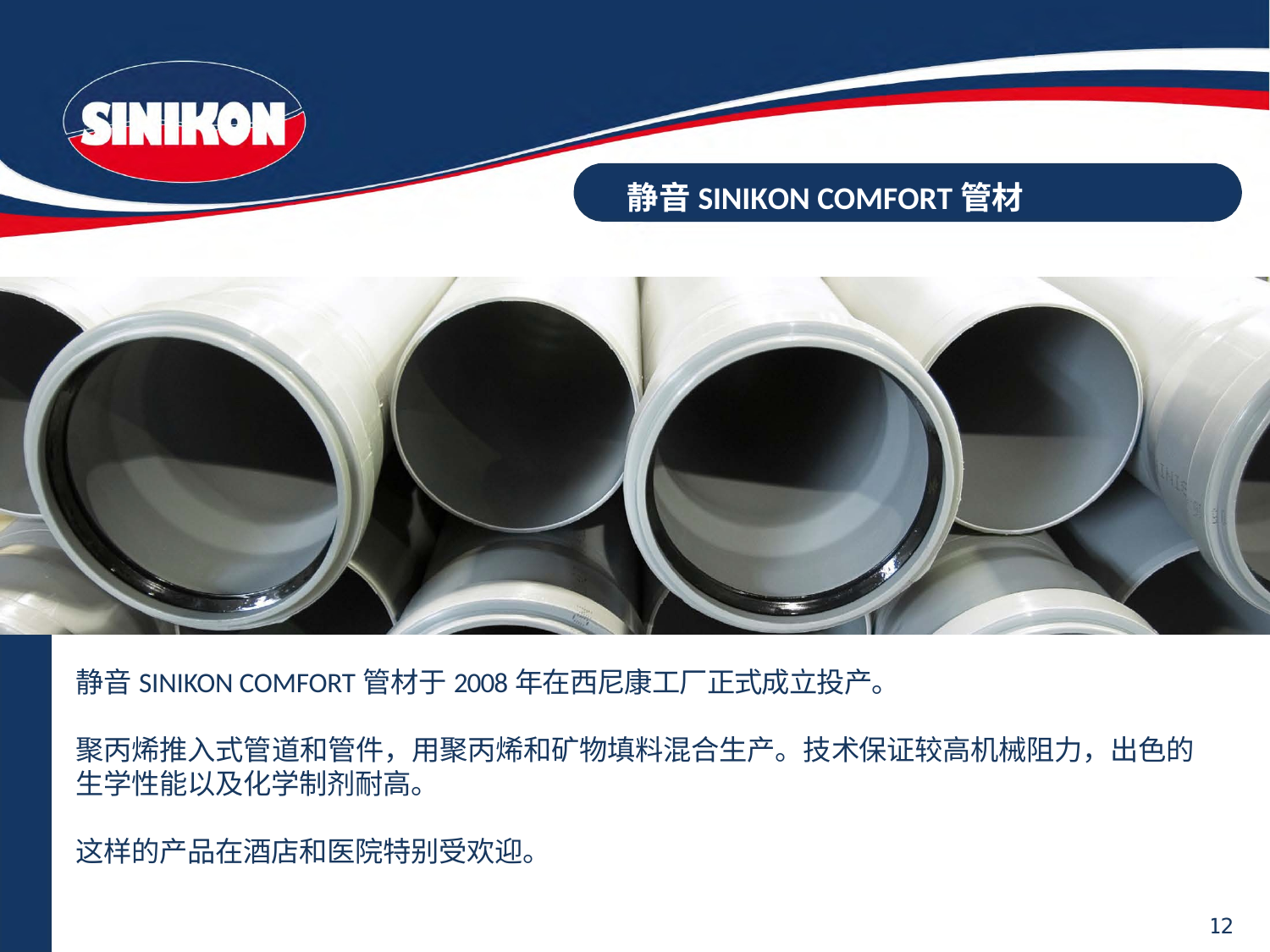

# 静音SINIKON COMFORT管材

静音SINIKON COMFORT管材于2008年在西尼康工厂正式成立投产。

聚丙烯推入式管道和管件，用聚丙烯和矿物填料混合生产。技术保证较高机械阻力，出色的生学性能以及化学制剂耐高。

这样的产品在酒店和医院特别受欢迎。
12